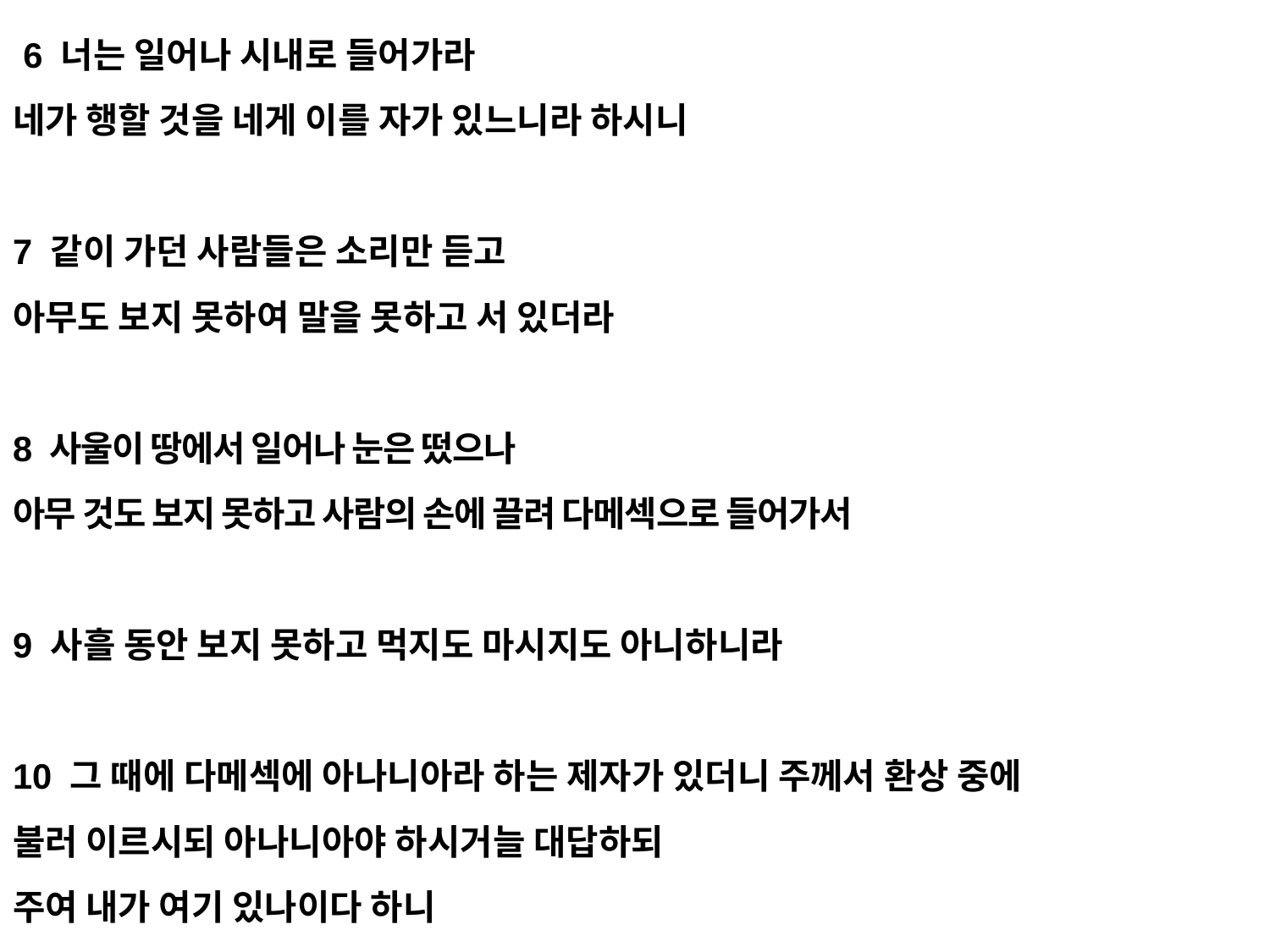

6 너는 일어나 시내로 들어가라
네가 행할 것을 네게 이를 자가 있느니라 하시니

7 같이 가던 사람들은 소리만 듣고
아무도 보지 못하여 말을 못하고 서 있더라

8 사울이 땅에서 일어나 눈은 떴으나
아무 것도 보지 못하고 사람의 손에 끌려 다메섹으로 들어가서

9 사흘 동안 보지 못하고 먹지도 마시지도 아니하니라

10 그 때에 다메섹에 아나니아라 하는 제자가 있더니 주께서 환상 중에
불러 이르시되 아나니아야 하시거늘 대답하되
주여 내가 여기 있나이다 하니
#